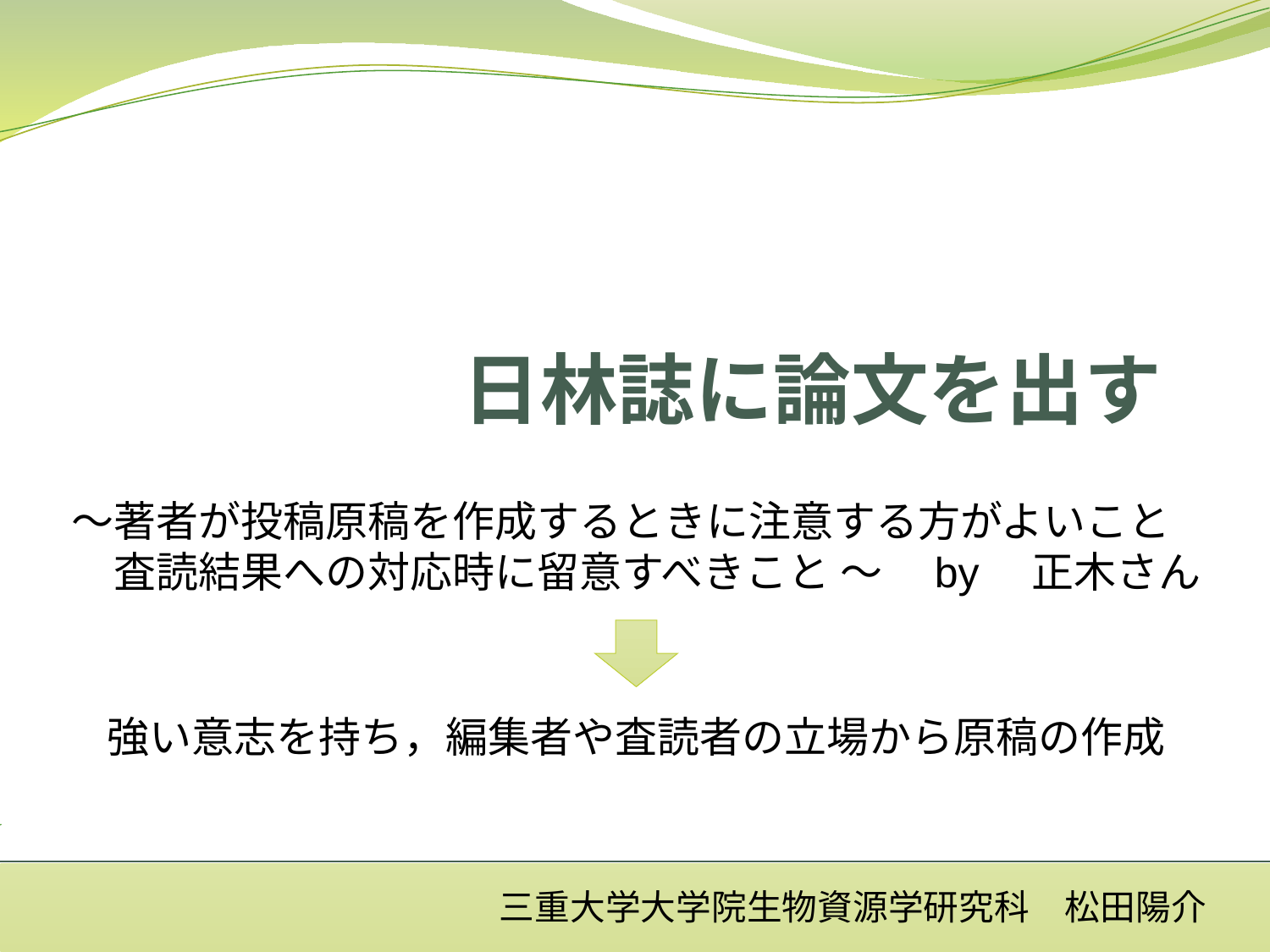

# 日林誌に論文を出す
～著者が投稿原稿を作成するときに注意する方がよいこと
　査読結果への対応時に留意すべきこと ～　by　正木さん

強い意志を持ち，編集者や査読者の立場から原稿の作成
三重大学大学院生物資源学研究科　松田陽介